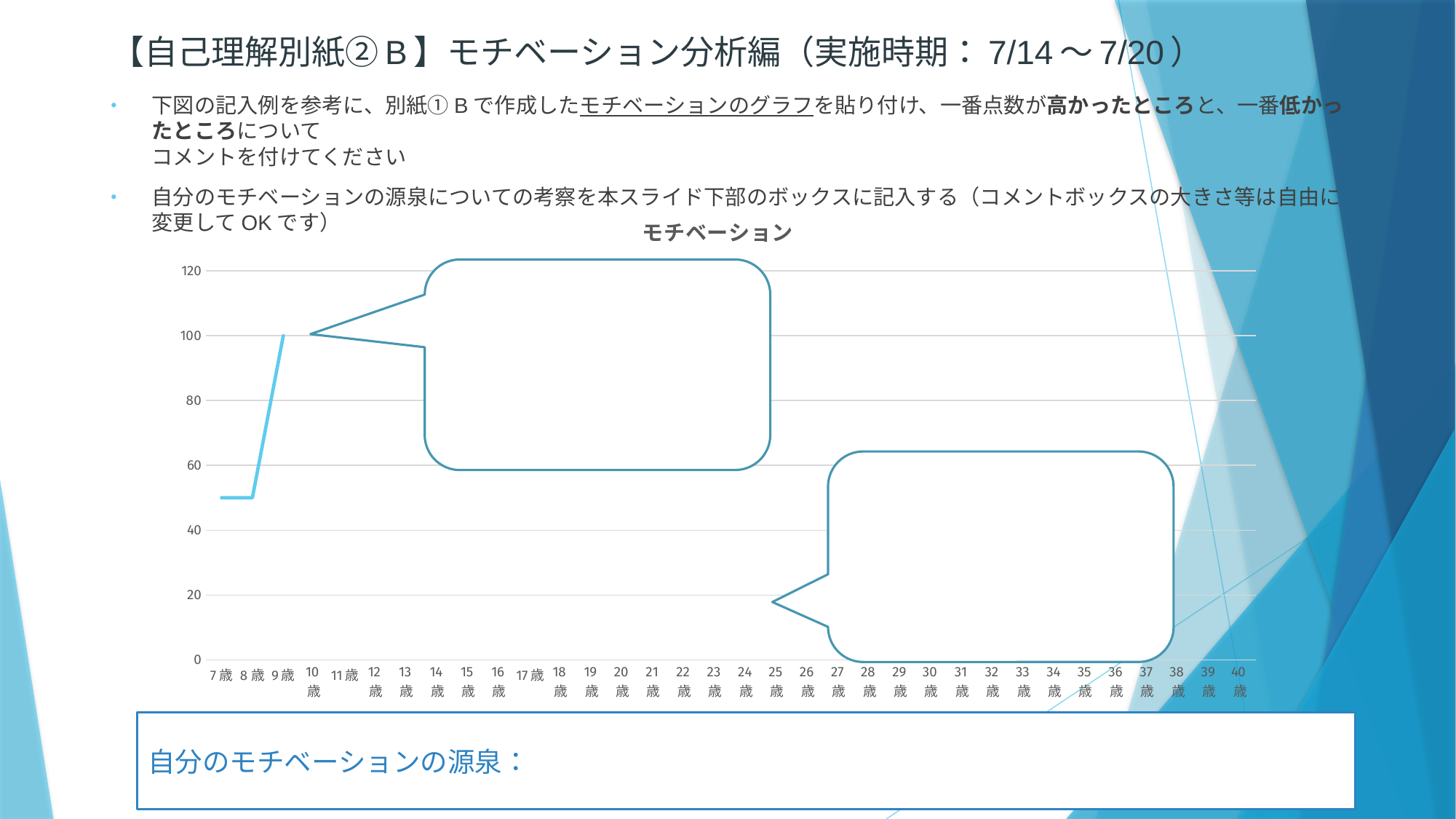

# 【自己理解別紙②B】モチベーション分析編（実施時期：7/14～7/20）
下図の記入例を参考に、別紙①Bで作成したモチベーションのグラフを貼り付け、一番点数が高かったところと、一番低かったところについて
コメントを付けてください
自分のモチベーションの源泉についての考察を本スライド下部のボックスに記入する（コメントボックスの大きさ等は自由に変更してOKです）

### Chart: モチベーション

| Category | 列12 |
|---|---|
| 7歳 | 50.0 |
| 8歳 | 50.0 |
| 9歳 | 100.0 |
| 10歳 | None |
| 11歳 | None |
| 12歳 | None |
| 13歳 | None |
| 14歳 | None |
| 15歳 | None |
| 16歳 | None |
| 17歳 | None |
| 18歳 | None |
| 19歳 | None |
| 20歳 | None |
| 21歳 | None |
| 22歳 | None |
| 23歳 | None |
| 24歳 | None |
| 25歳 | None |
| 26歳 | None |
| 27歳 | None |
| 28歳 | None |
| 29歳 | None |
| 30歳 | None |
| 31歳 | None |
| 32歳 | None |
| 33歳 | None |
| 34歳 | None |
| 35歳 | None |
| 36歳 | None |
| 37歳 | None |
| 38歳 | None |
| 39歳 | None |
| 40歳 | None |

自分のモチベーションの源泉：